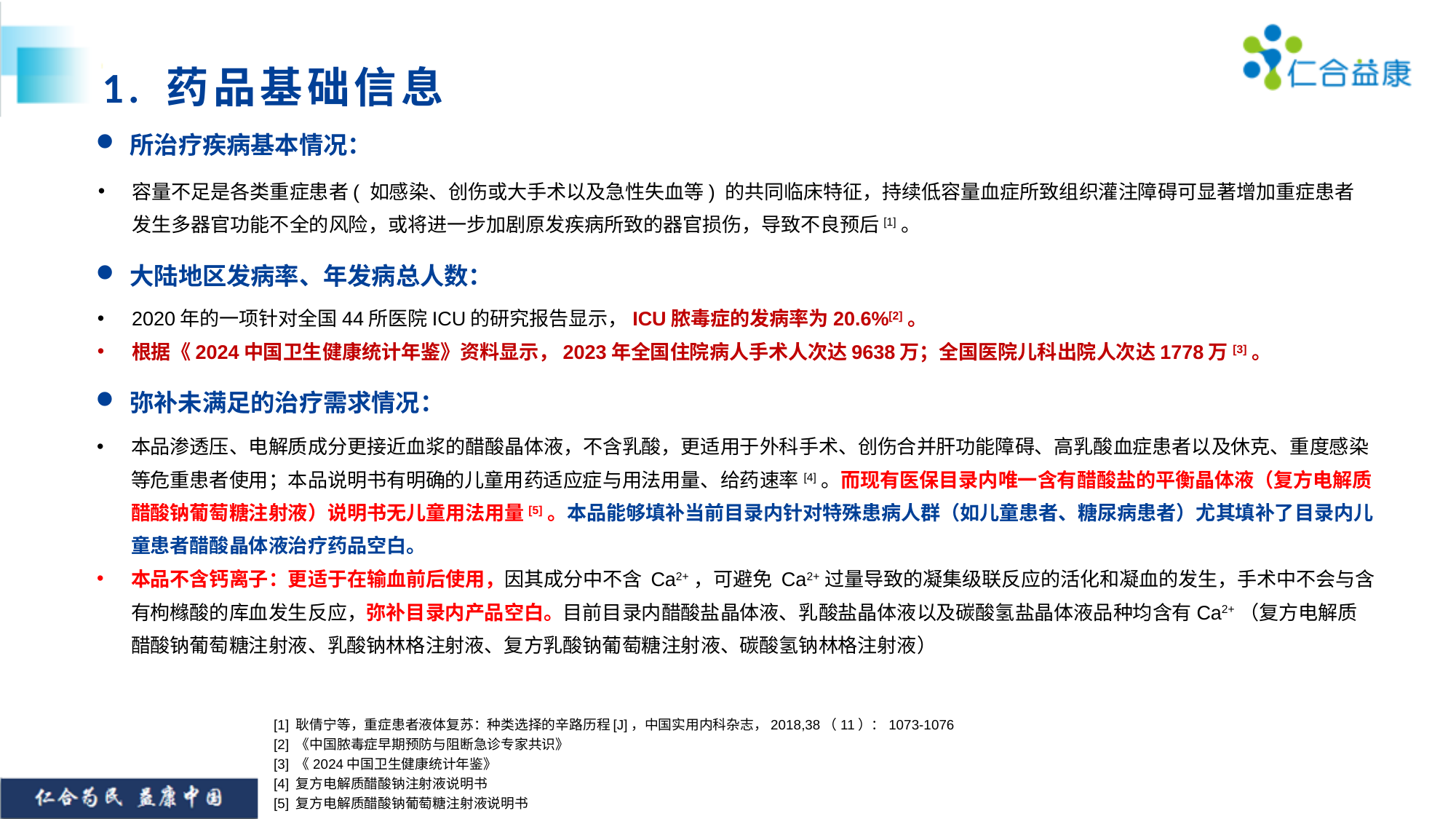

1. 药品基础信息
所治疗疾病基本情况：
容量不足是各类重症患者( 如感染、创伤或大手术以及急性失血等) 的共同临床特征，持续低容量血症所致组织灌注障碍可显著增加重症患者发生多器官功能不全的风险，或将进一步加剧原发疾病所致的器官损伤，导致不良预后[1]。
大陆地区发病率、年发病总人数：
2020年的一项针对全国44所医院ICU的研究报告显示，ICU脓毒症的发病率为20.6%[2]。
根据《2024中国卫生健康统计年鉴》资料显示，2023年全国住院病人手术人次达9638万；全国医院儿科出院人次达1778万[3]。
弥补未满足的治疗需求情况：
本品渗透压、电解质成分更接近血浆的醋酸晶体液，不含乳酸，更适用于外科手术、创伤合并肝功能障碍、高乳酸血症患者以及休克、重度感染等危重患者使用；本品说明书有明确的儿童用药适应症与用法用量、给药速率[4]。而现有医保目录内唯一含有醋酸盐的平衡晶体液（复方电解质醋酸钠葡萄糖注射液）说明书无儿童用法用量[5]。本品能够填补当前目录内针对特殊患病人群（如儿童患者、糖尿病患者）尤其填补了目录内儿童患者醋酸晶体液治疗药品空白。
本品不含钙离子：更适于在输血前后使用，因其成分中不含 Ca2+，可避免 Ca2+过量导致的凝集级联反应的活化和凝血的发生，手术中不会与含有枸橼酸的库血发生反应，弥补目录内产品空白。目前目录内醋酸盐晶体液、乳酸盐晶体液以及碳酸氢盐晶体液品种均含有Ca2+（复方电解质醋酸钠葡萄糖注射液、乳酸钠林格注射液、复方乳酸钠葡萄糖注射液、碳酸氢钠林格注射液）
[1] 耿倩宁等，重症患者液体复苏：种类选择的辛路历程[J]，中国实用内科杂志，2018,38（11）：1073-1076
[2] 《中国脓毒症早期预防与阻断急诊专家共识》
[3] 《2024中国卫生健康统计年鉴》
[4] 复方电解质醋酸钠注射液说明书
[5] 复方电解质醋酸钠葡萄糖注射液说明书